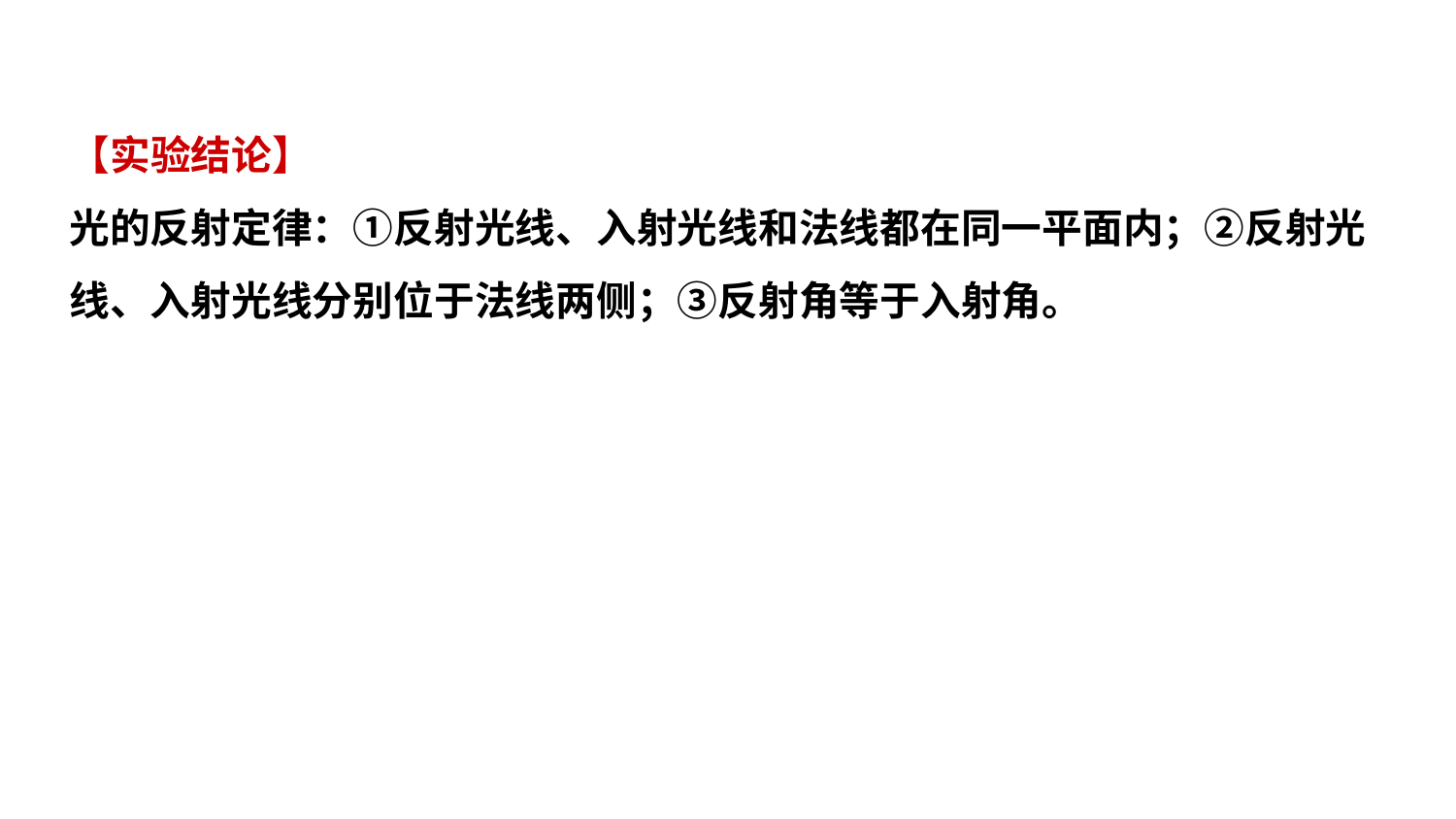

【实验结论】
光的反射定律：①反射光线、入射光线和法线都在同一平面内；②反射光线、入射光线分别位于法线两侧；③反射角等于入射角。